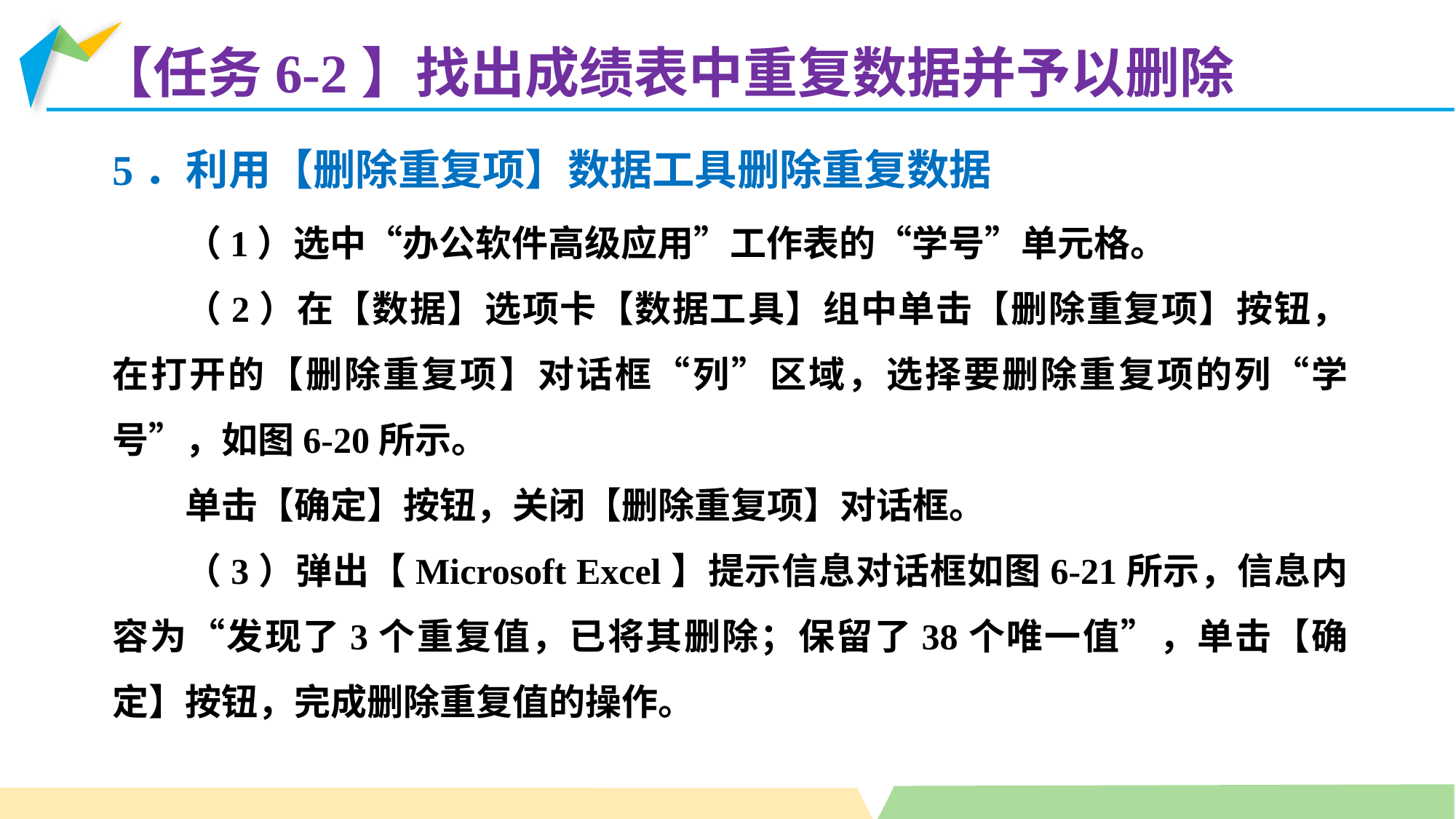

【任务6-2】找出成绩表中重复数据并予以删除
5．利用【删除重复项】数据工具删除重复数据
（1）选中“办公软件高级应用”工作表的“学号”单元格。
（2）在【数据】选项卡【数据工具】组中单击【删除重复项】按钮，在打开的【删除重复项】对话框“列”区域，选择要删除重复项的列“学号”，如图6-20所示。
单击【确定】按钮，关闭【删除重复项】对话框。
（3）弹出【Microsoft Excel】提示信息对话框如图6-21所示，信息内容为“发现了3个重复值，已将其删除；保留了38个唯一值”，单击【确定】按钮，完成删除重复值的操作。